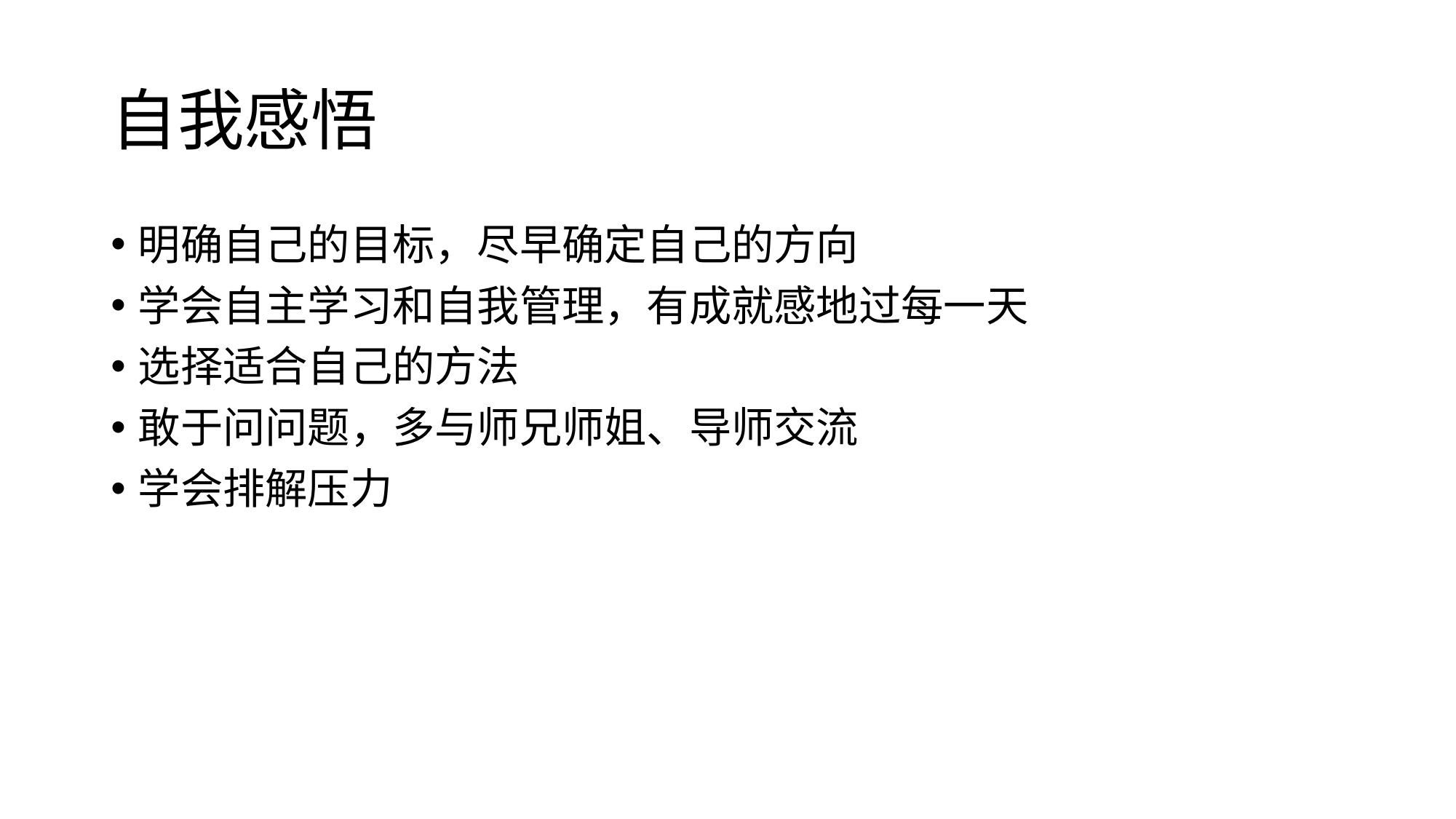

# 自我感悟
明确自己的目标，尽早确定自己的方向
学会自主学习和自我管理，有成就感地过每一天
选择适合自己的方法
敢于问问题，多与师兄师姐、导师交流
学会排解压力